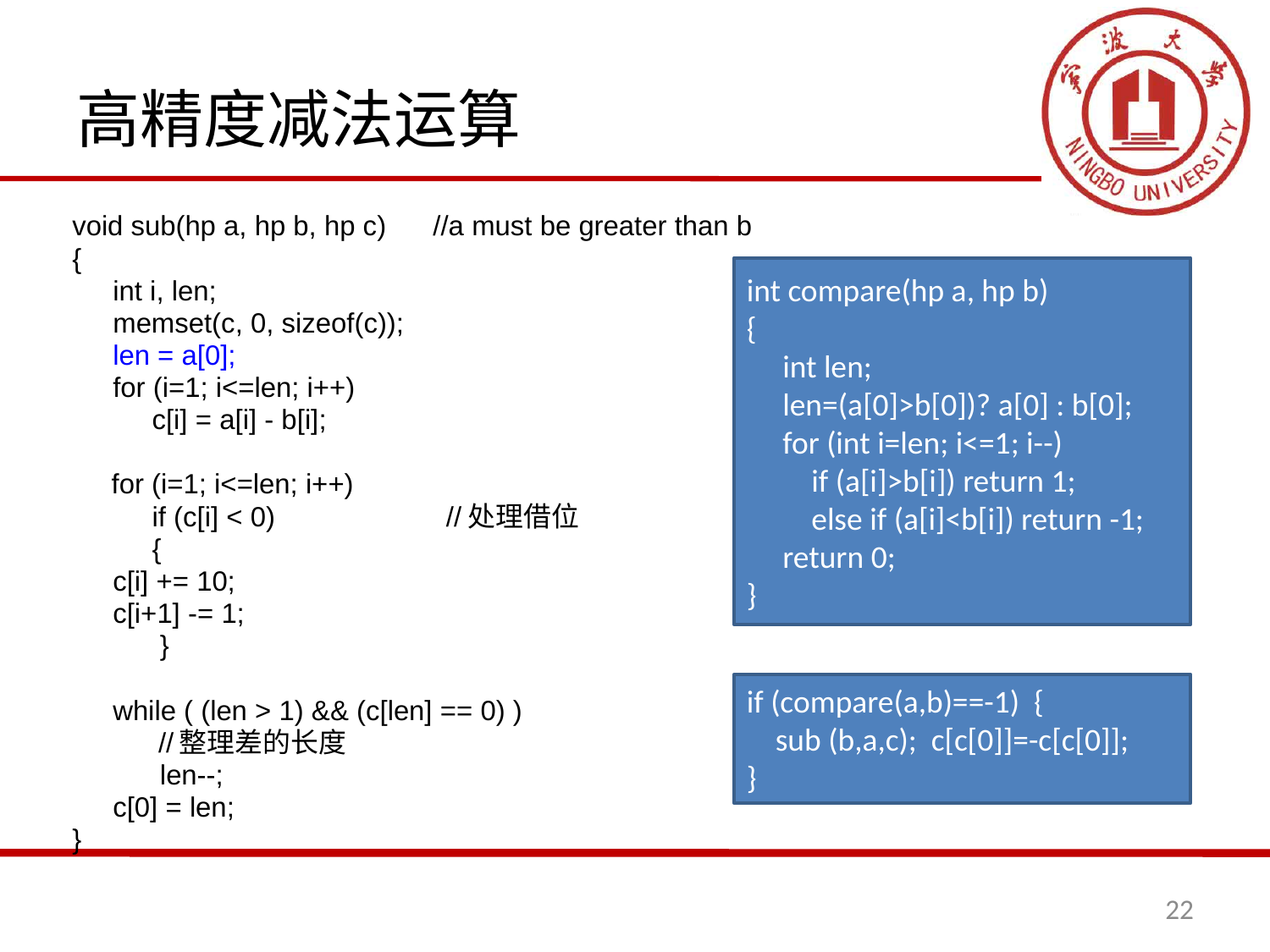

# 高精度减法运算

void sub(hp a, hp b, hp c)      //a must be greater than b
{
	int i, len;
	memset(c, 0, sizeof(c));
	len = a[0];
	for (i=1; i<=len; i++)
	     c[i] = a[i] - b[i];

     for (i=1; i<=len; i++)
	     if (c[i] < 0)	                 //处理借位
	     {
		c[i] += 10;
		c[i+1] -= 1;
	      }

	while ( (len > 1) && (c[len] == 0) )
           //整理差的长度
	      len--;
	c[0] = len;
}
int compare(hp a, hp b)
{
     int len;
     len=(a[0]>b[0])? a[0] : b[0];
     for (int i=len; i<=1; i--)
         if (a[i]>b[i]) return 1;
         else if (a[i]<b[i]) return -1;
     return 0;
}
if (compare(a,b)==-1)  {
    sub (b,a,c);  c[c[0]]=-c[c[0]];
}
22